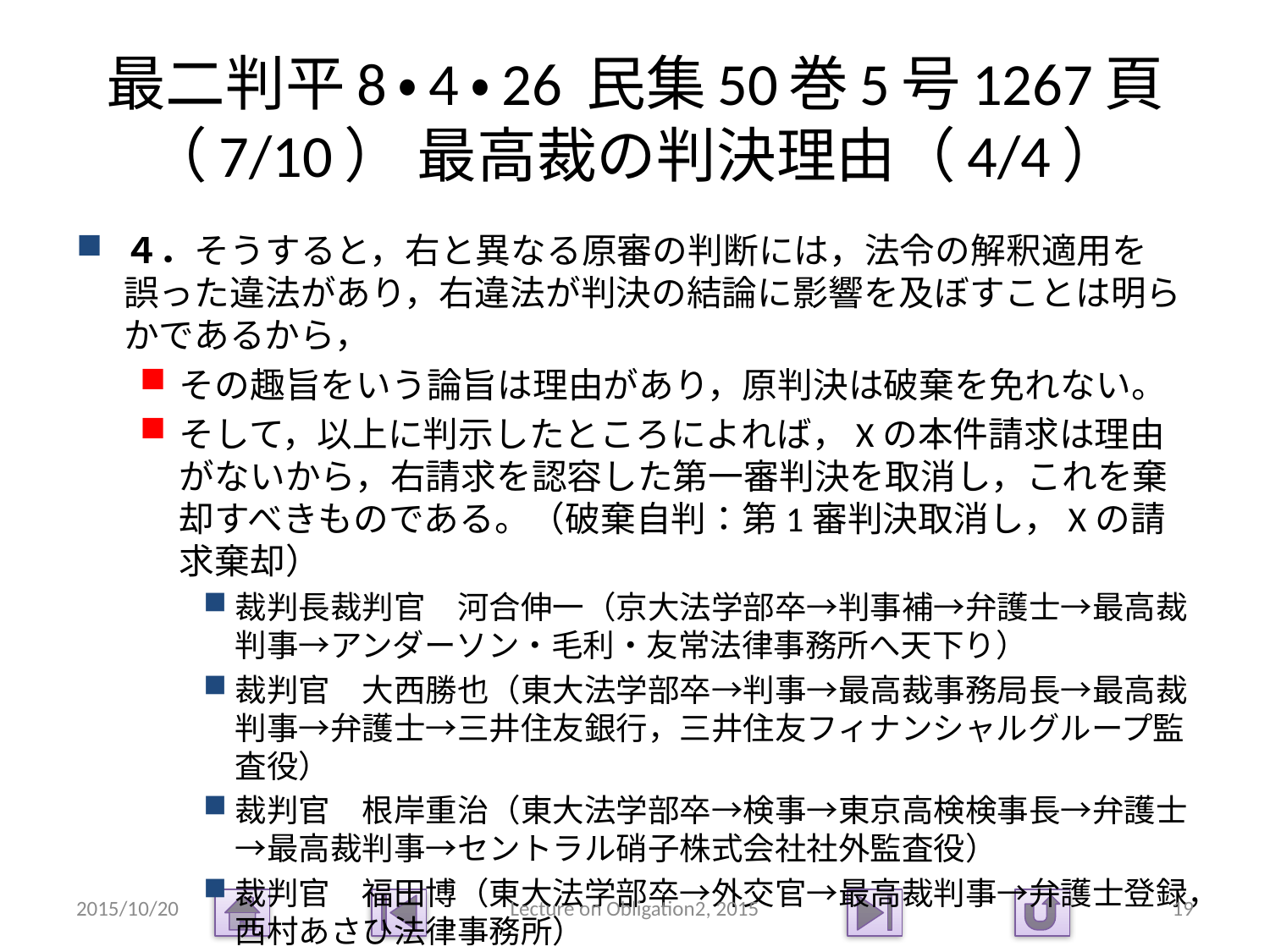

# 最二判平8・4・26 民集50巻5号1267頁（7/10） 最高裁の判決理由（4/4）
４．そうすると，右と異なる原審の判断には，法令の解釈適用を誤った違法があり，右違法が判決の結論に影響を及ぼすことは明らかであるから，
その趣旨をいう論旨は理由があり，原判決は破棄を免れない。
そして，以上に判示したところによれば，Xの本件請求は理由がないから，右請求を認容した第一審判決を取消し，これを棄却すべきものである。（破棄自判：第1審判決取消し，Xの請求棄却）
裁判長裁判官　河合伸一（京大法学部卒→判事補→弁護士→最高裁判事→アンダーソン・毛利・友常法律事務所へ天下り）
裁判官　大西勝也（東大法学部卒→判事→最高裁事務局長→最高裁判事→弁護士→三井住友銀行，三井住友フィナンシャルグループ監査役）
裁判官　根岸重治（東大法学部卒→検事→東京高検検事長→弁護士→最高裁判事→セントラル硝子株式会社社外監査役）
裁判官　福田博（東大法学部卒→外交官→最高裁判事→弁護士登録，西村あさひ法律事務所）
2015/10/20
Lecture on Obligation2, 2015
19